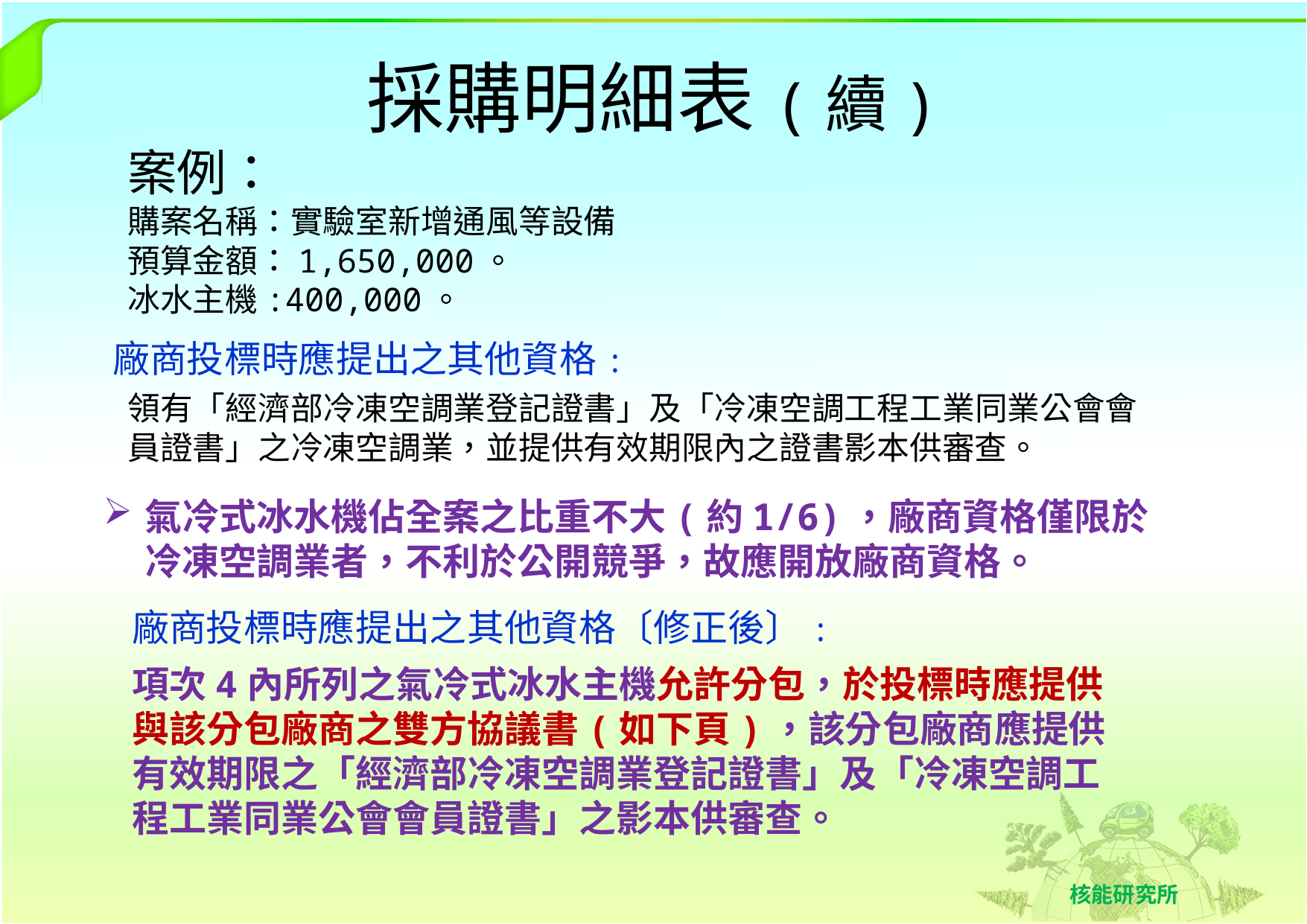

# 採購明細表(續)
案例：
購案名稱：實驗室新增通風等設備
預算金額：1,650,000。
冰水主機:400,000。
廠商投標時應提出之其他資格:
領有「經濟部冷凍空調業登記證書」及「冷凍空調工程工業同業公會會員證書」之冷凍空調業，並提供有效期限內之證書影本供審查。
氣冷式冰水機佔全案之比重不大(約1/6)，廠商資格僅限於冷凍空調業者，不利於公開競爭，故應開放廠商資格。
廠商投標時應提出之其他資格〔修正後〕:
項次4內所列之氣冷式冰水主機允許分包，於投標時應提供與該分包廠商之雙方協議書(如下頁)，該分包廠商應提供有效期限之「經濟部冷凍空調業登記證書」及「冷凍空調工程工業同業公會會員證書」之影本供審查。